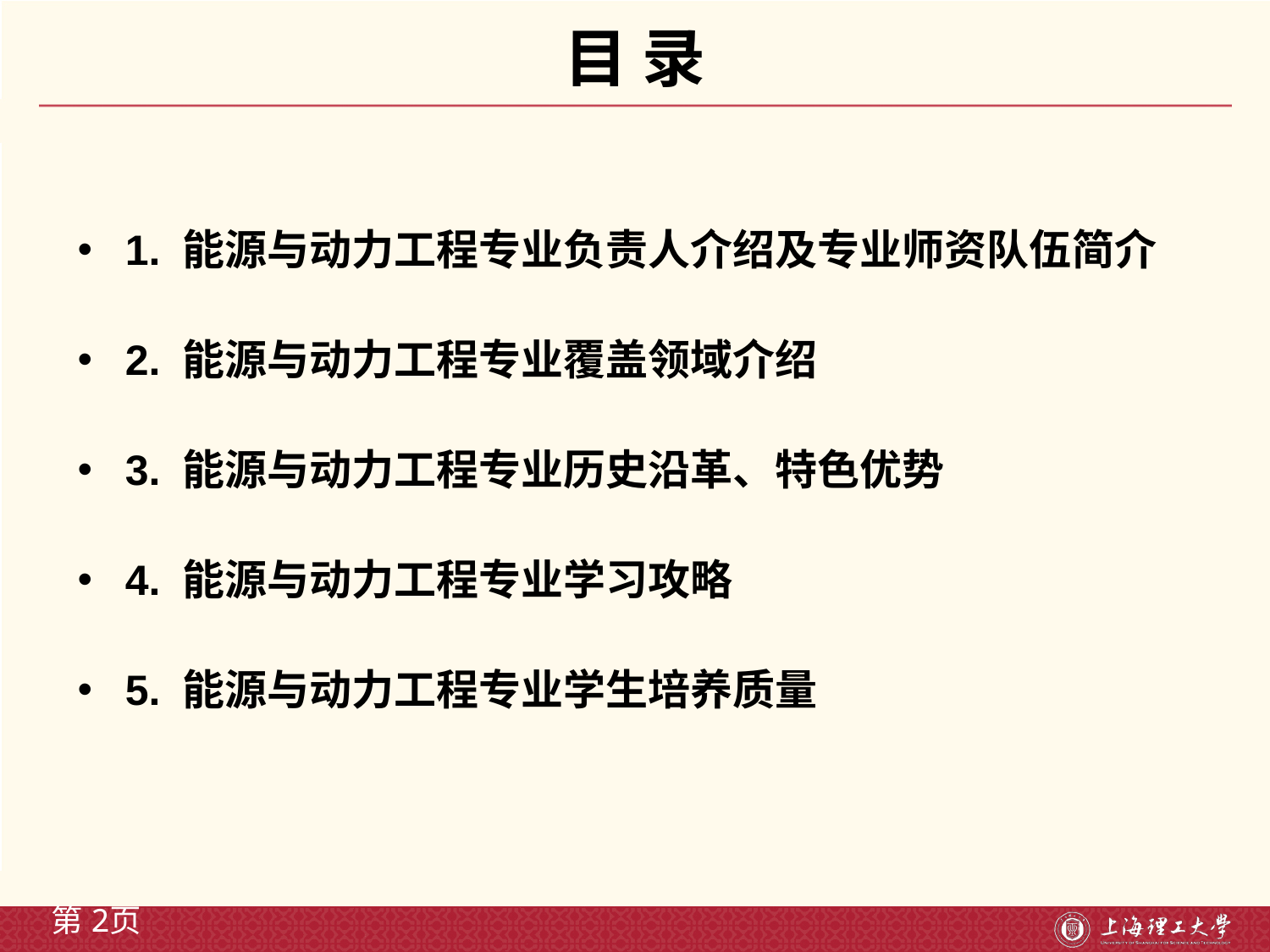

# 目 录
1. 能源与动力工程专业负责人介绍及专业师资队伍简介
2. 能源与动力工程专业覆盖领域介绍
3. 能源与动力工程专业历史沿革、特色优势
4. 能源与动力工程专业学习攻略
5. 能源与动力工程专业学生培养质量
第2页